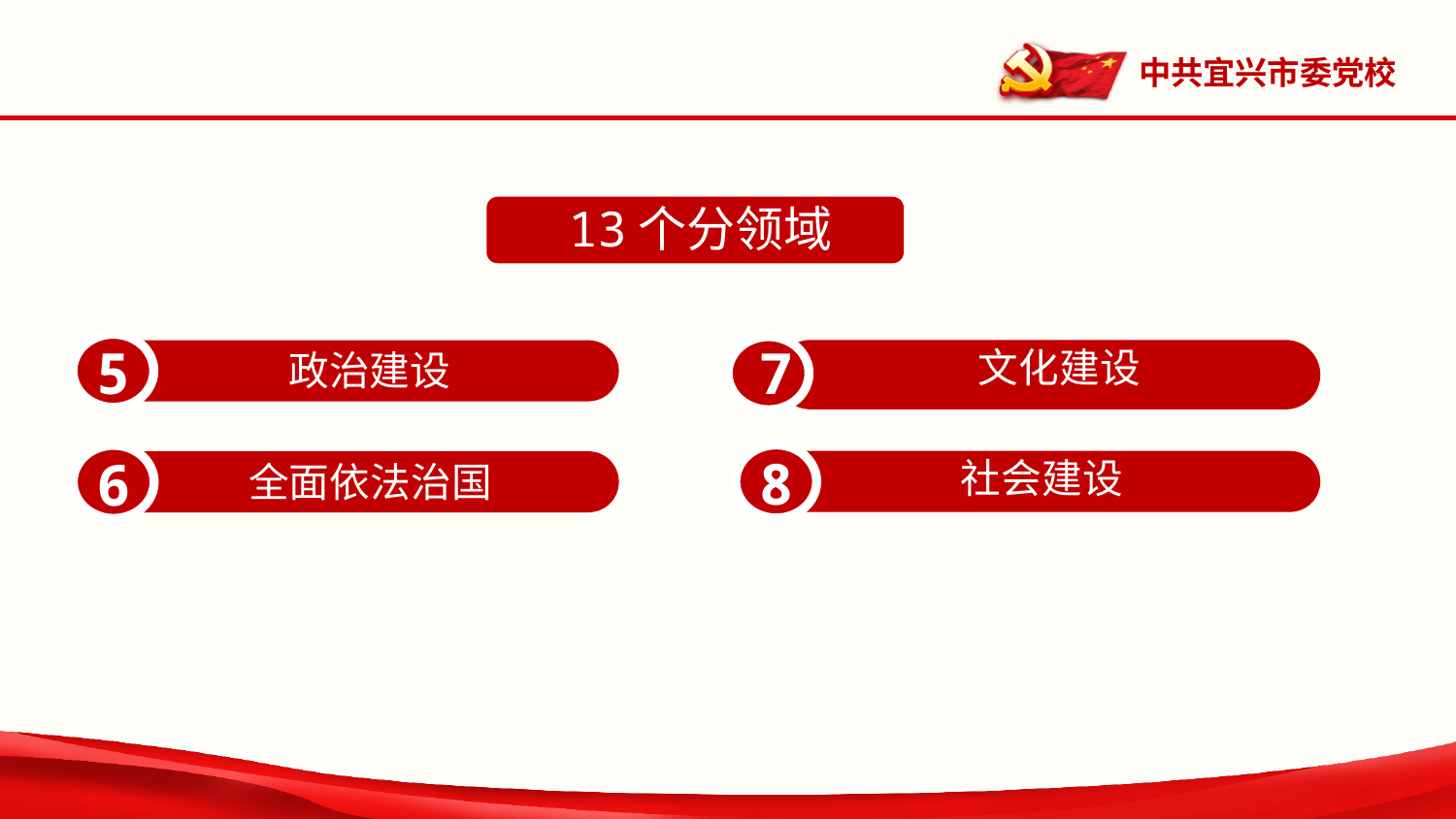

13个分领域

文化建设

政治建设

7

5

全面依法治国

8

6

社会建设
经济建设
全面依法治国